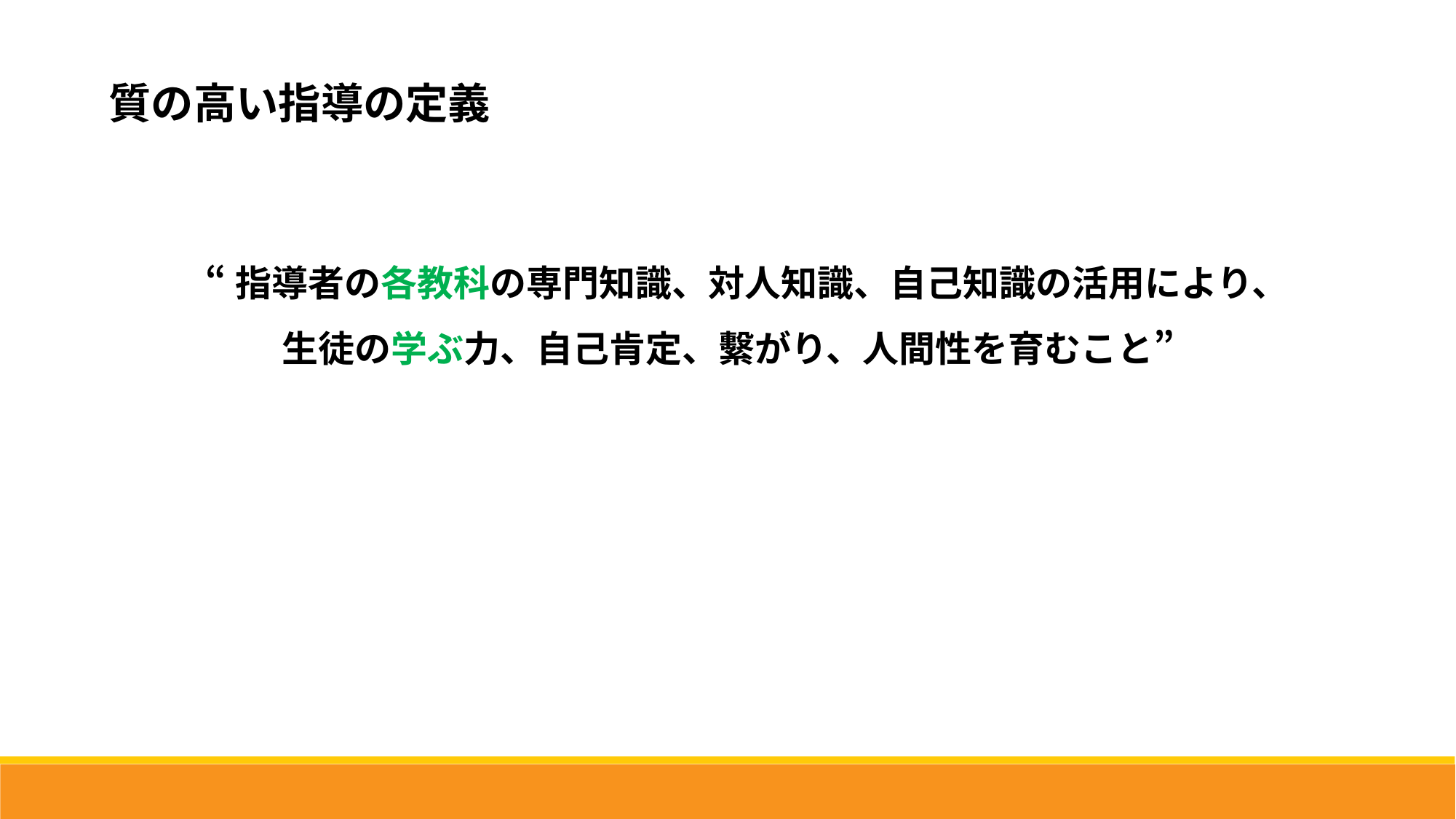

質の高い指導の定義
“指導者の各教科の専門知識、対人知識、自己知識の活用により、
生徒の学ぶ力、自己肯定、繫がり、人間性を育むこと”